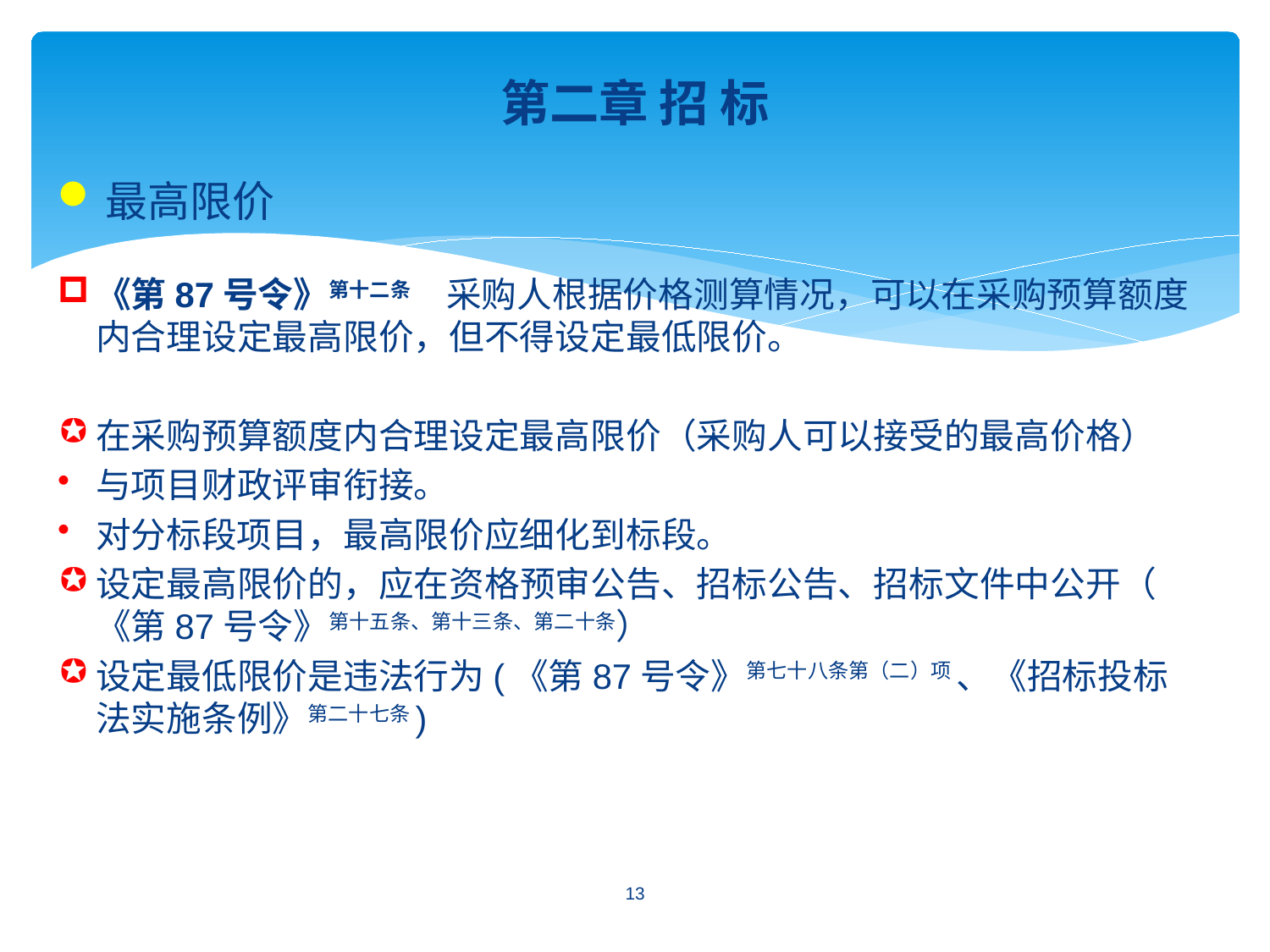

第二章 招 标
最高限价
《第87号令》第十二条　采购人根据价格测算情况，可以在采购预算额度内合理设定最高限价，但不得设定最低限价。

在采购预算额度内合理设定最高限价（采购人可以接受的最高价格）
与项目财政评审衔接。
对分标段项目，最高限价应细化到标段。
设定最高限价的，应在资格预审公告、招标公告、招标文件中公开（ 《第87号令》第十五条、第十三条、第二十条）
设定最低限价是违法行为(《第87号令》第七十八条第（二）项 、《招标投标法实施条例》第二十七条)
13